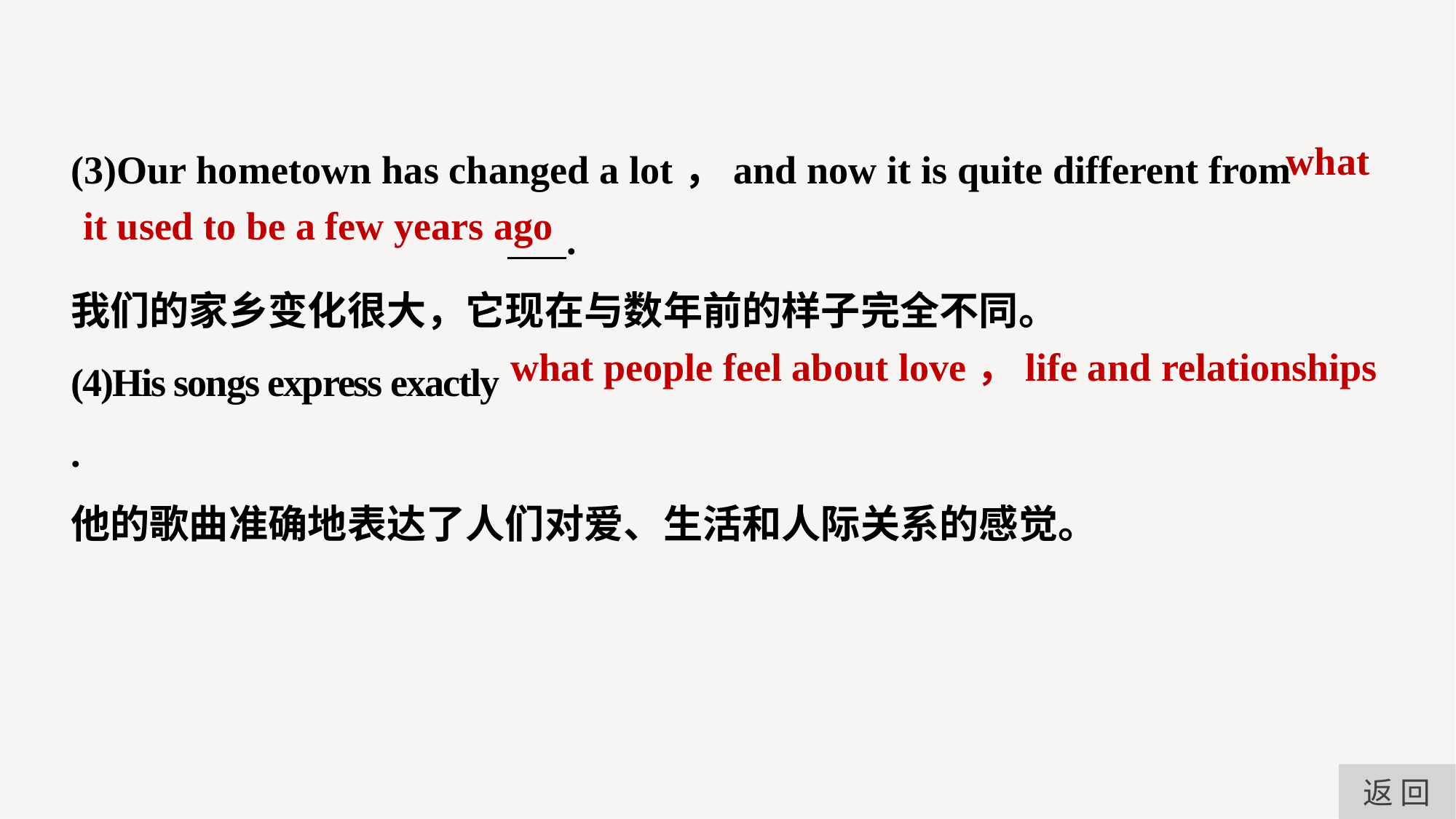

(3)Our hometown has changed a lot，and now it is quite different from 					      .
我们的家乡变化很大，它现在与数年前的样子完全不同。
(4)His songs express exactly 									.
他的歌曲准确地表达了人们对爱、生活和人际关系的感觉。
what
it used to be a few years ago
what people feel about love，life and relationships
返 回